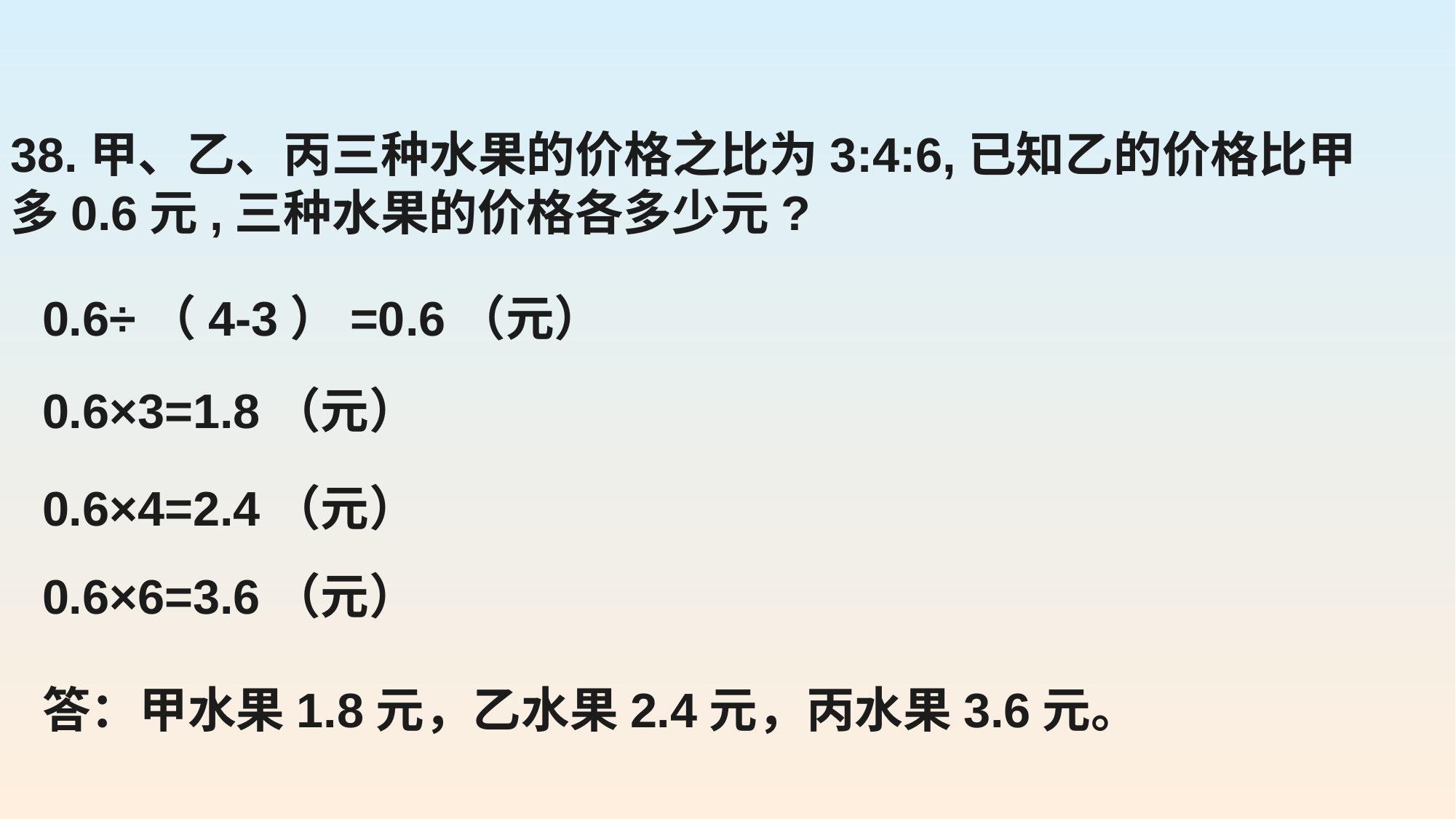

38.甲、乙、丙三种水果的价格之比为3:4:6,已知乙的价格比甲多0.6元,三种水果的价格各多少元?
0.6÷（4-3）=0.6（元）
0.6×3=1.8（元）
0.6×4=2.4（元）
0.6×6=3.6（元）
答：甲水果1.8元，乙水果2.4元，丙水果3.6元。